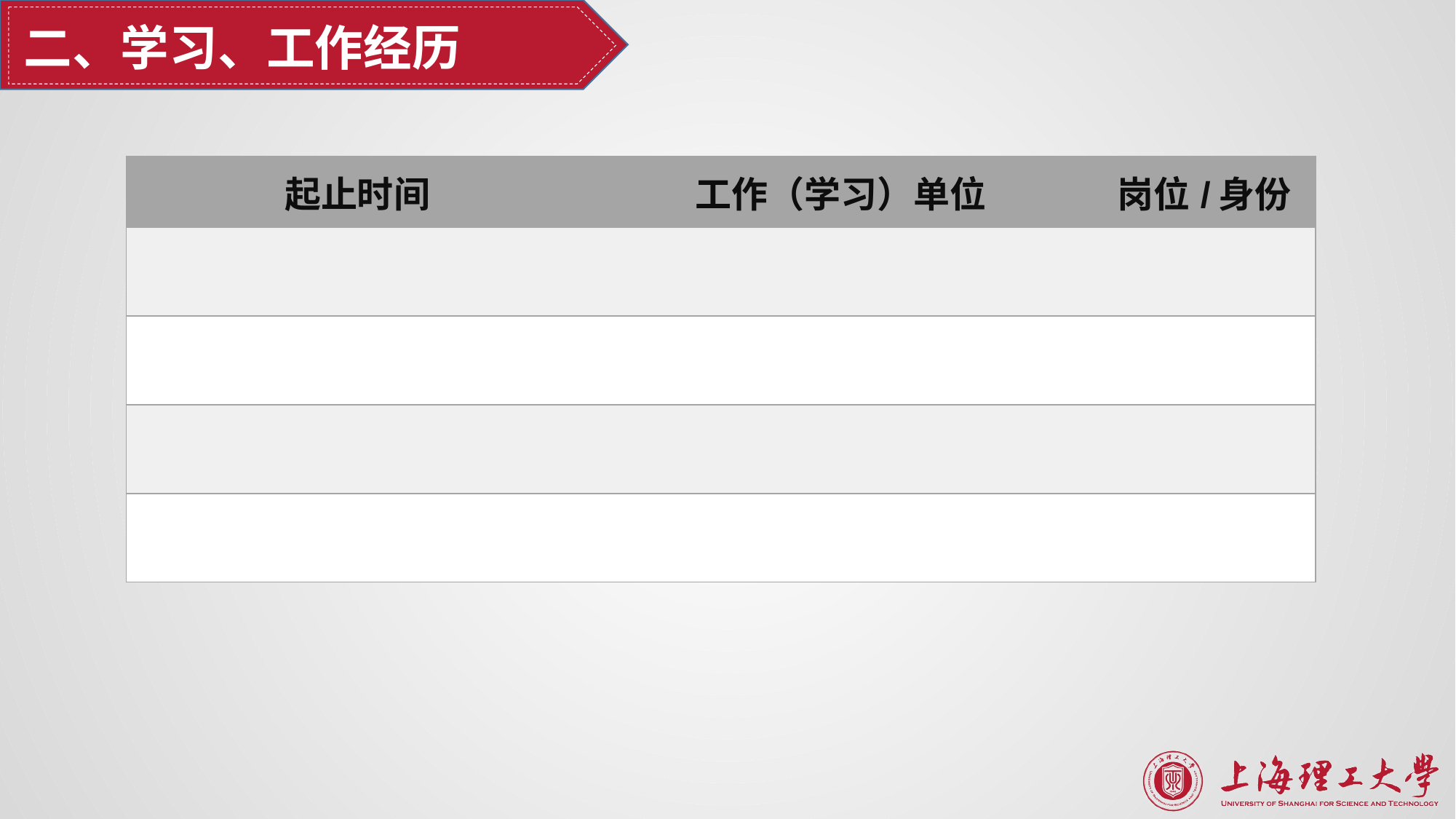

二、学习、工作经历
| 起止时间 | 工作（学习）单位 | 岗位/身份 |
| --- | --- | --- |
|  |  |  |
|  |  |  |
|  |  |  |
|  |  |  |